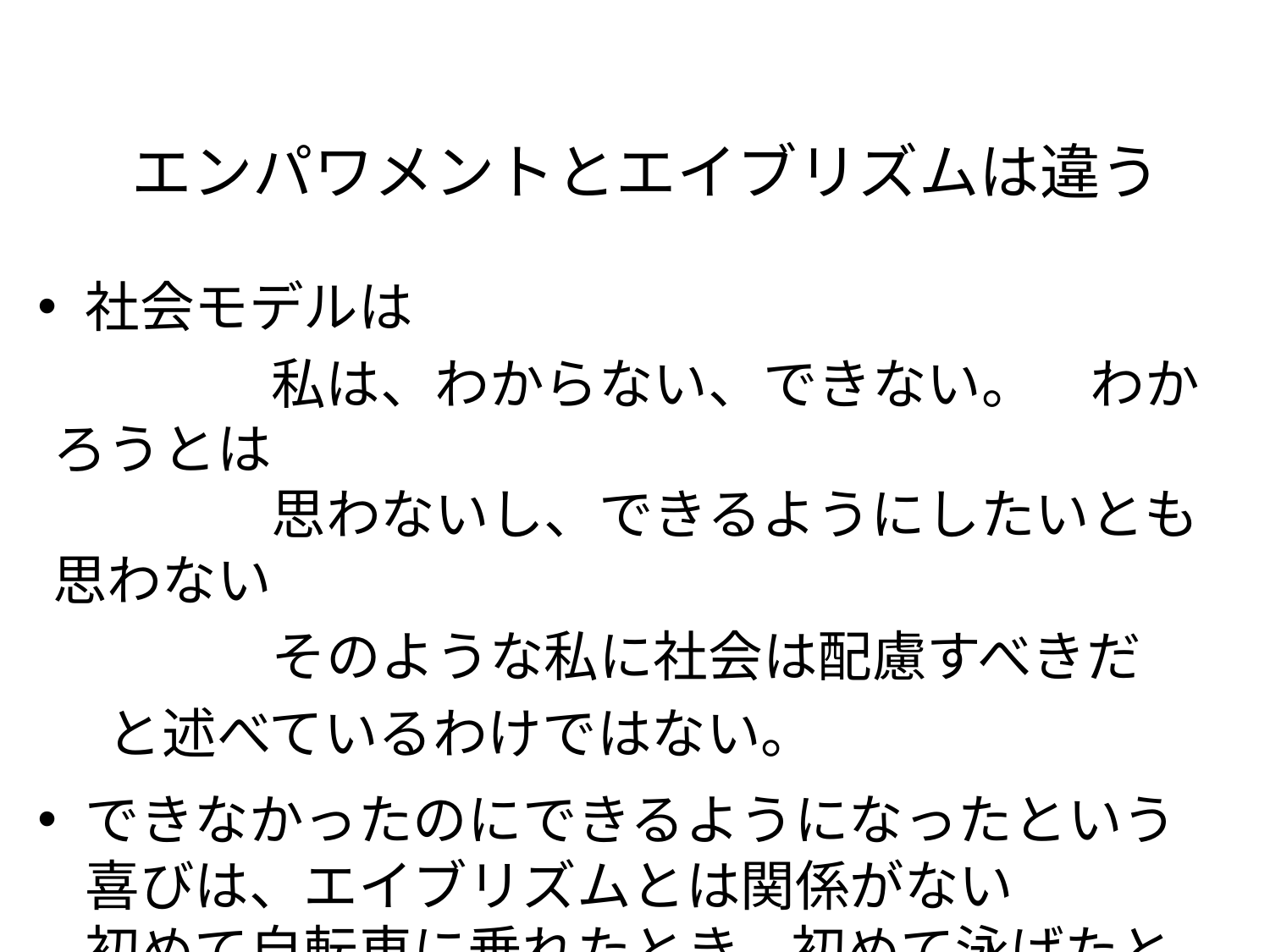

# エンパワメントとエイブリズムは違う
社会モデルは
　　　　私は、わからない、できない。　わかろうとは
　　　　思わないし、できるようにしたいとも思わない
　　　　そのような私に社会は配慮すべきだ
　と述べているわけではない。
できなかったのにできるようになったという喜びは、エイブリズムとは関係がない
初めて自転車に乗れたとき、初めて泳げたとき、数学の問題やパズルが解けたとき